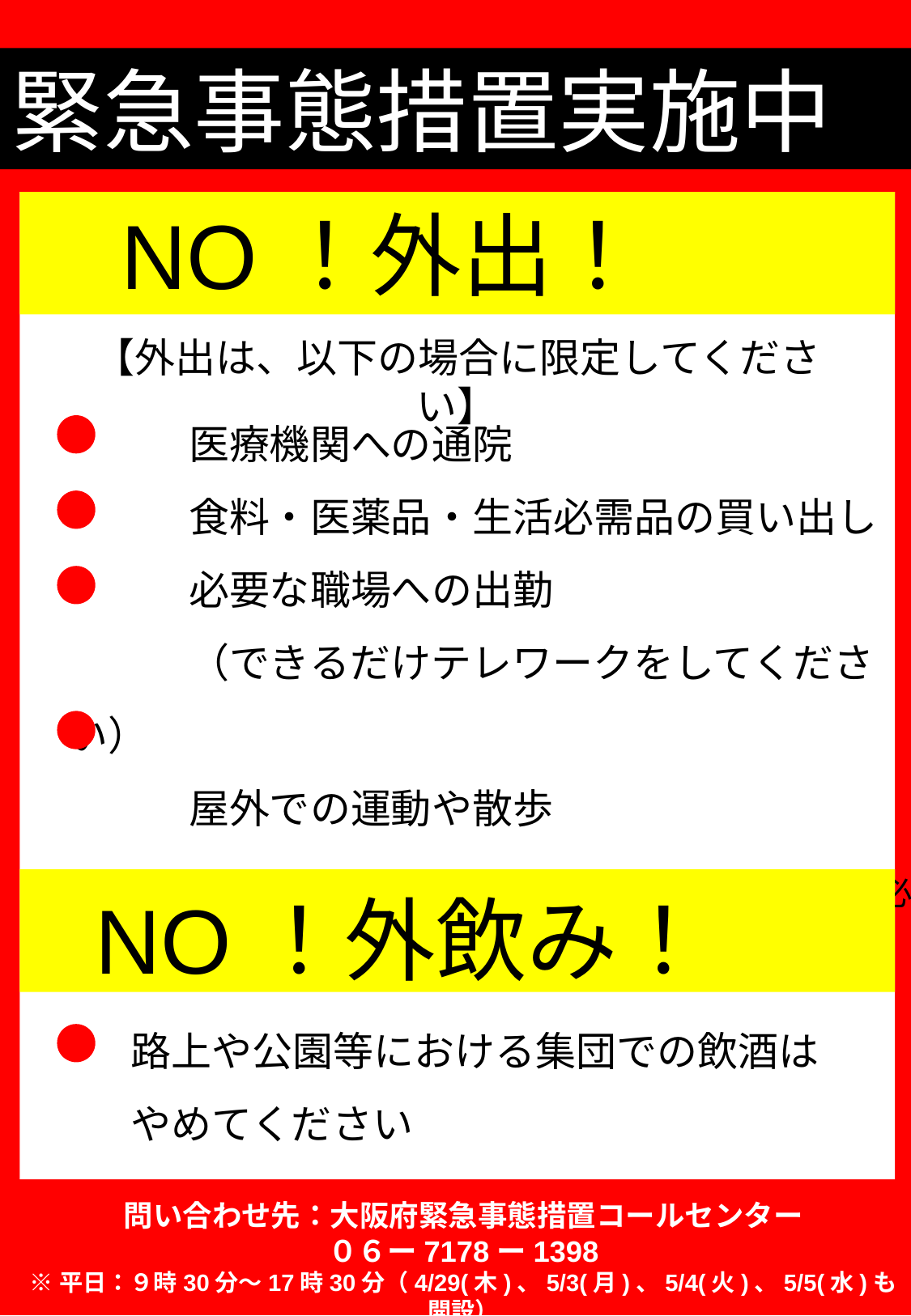

緊急事態措置実施中

NO！外出！
【外出は、以下の場合に限定してください】
　　　医療機関への通院
　　　食料・医薬品・生活必需品の買い出し
　　　必要な職場への出勤
　　　（できるだけテレワークをしてください）
　　　屋外での運動や散歩
　　　　　　　　　　など生活や健康の維持のために必要なもの

NO！外飲み！
路上や公園等における集団での飲酒は
やめてください

問い合わせ先：大阪府緊急事態措置コールセンター
０６ー7178ー1398
※平日：９時30分～17時30分（4/29(木)、5/3(月)、5/4(火)、5/5(水)も開設）